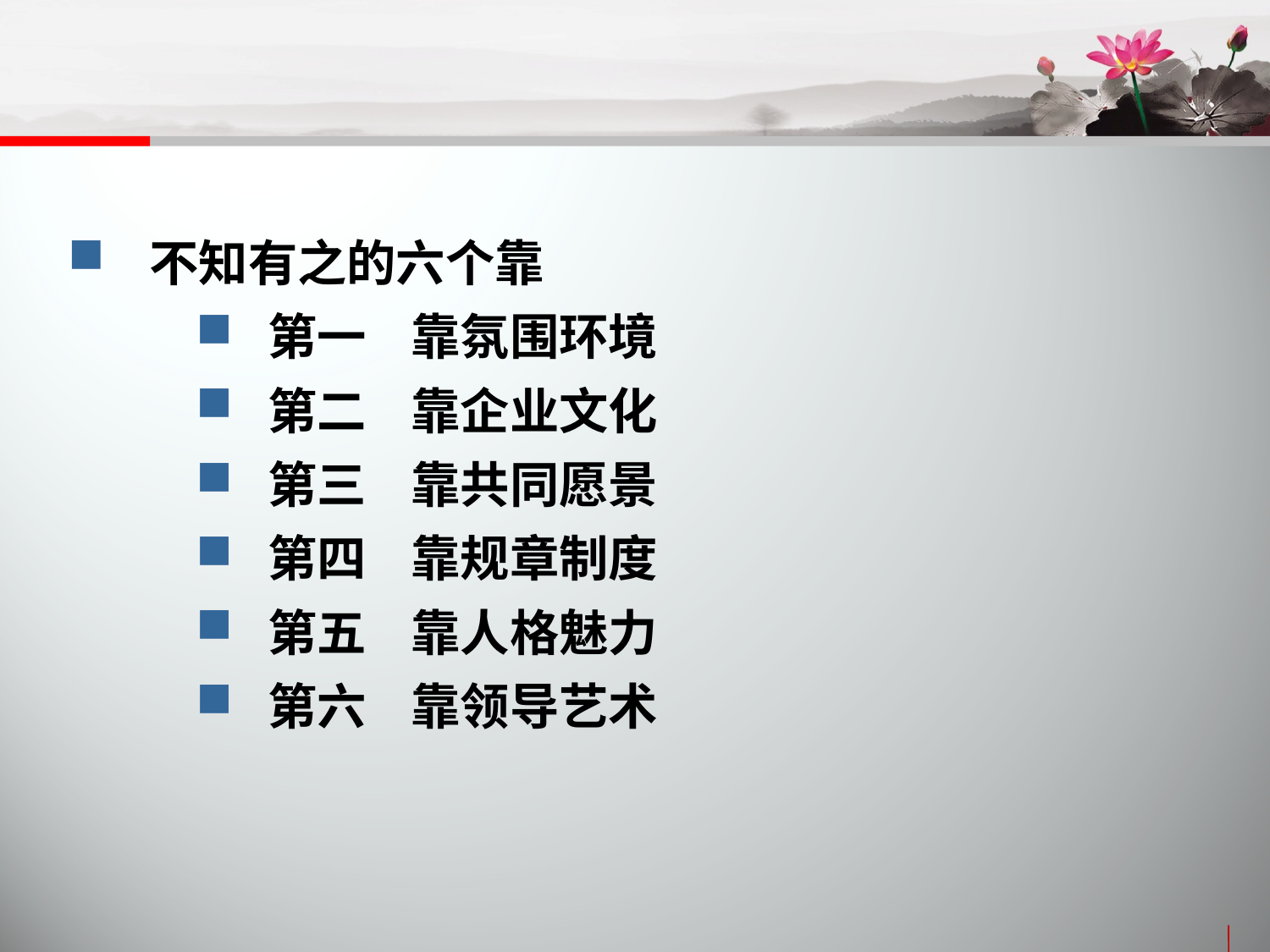

不知有之的六个靠
  第一    靠氛围环境
  第二    靠企业文化
  第三    靠共同愿景
  第四    靠规章制度
  第五    靠人格魅力
  第六    靠领导艺术